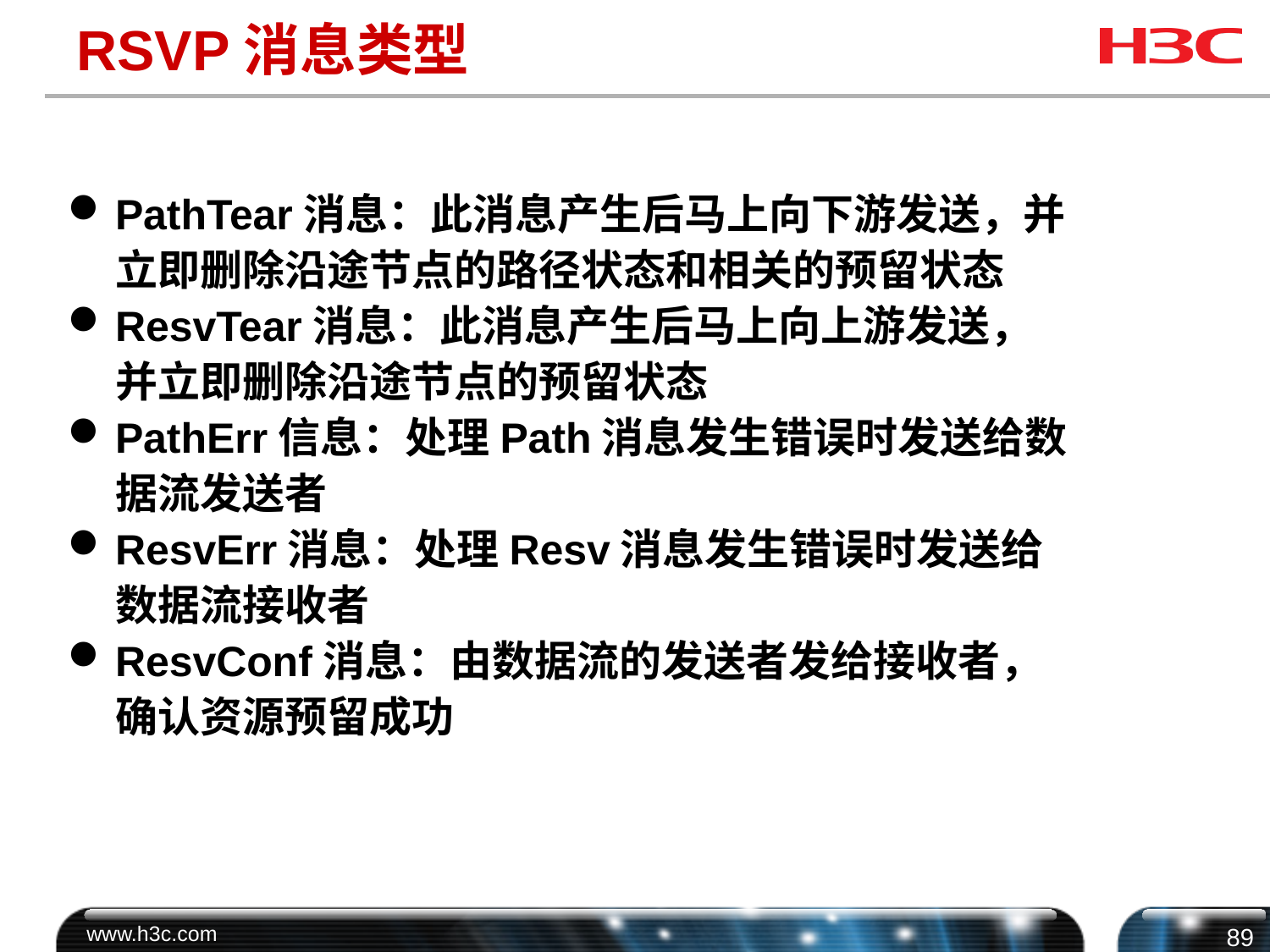

# RSVP消息类型
PathTear消息：此消息产生后马上向下游发送，并立即删除沿途节点的路径状态和相关的预留状态
ResvTear消息：此消息产生后马上向上游发送，并立即删除沿途节点的预留状态
PathErr信息：处理Path消息发生错误时发送给数据流发送者
ResvErr消息：处理Resv消息发生错误时发送给数据流接收者
ResvConf消息：由数据流的发送者发给接收者，确认资源预留成功